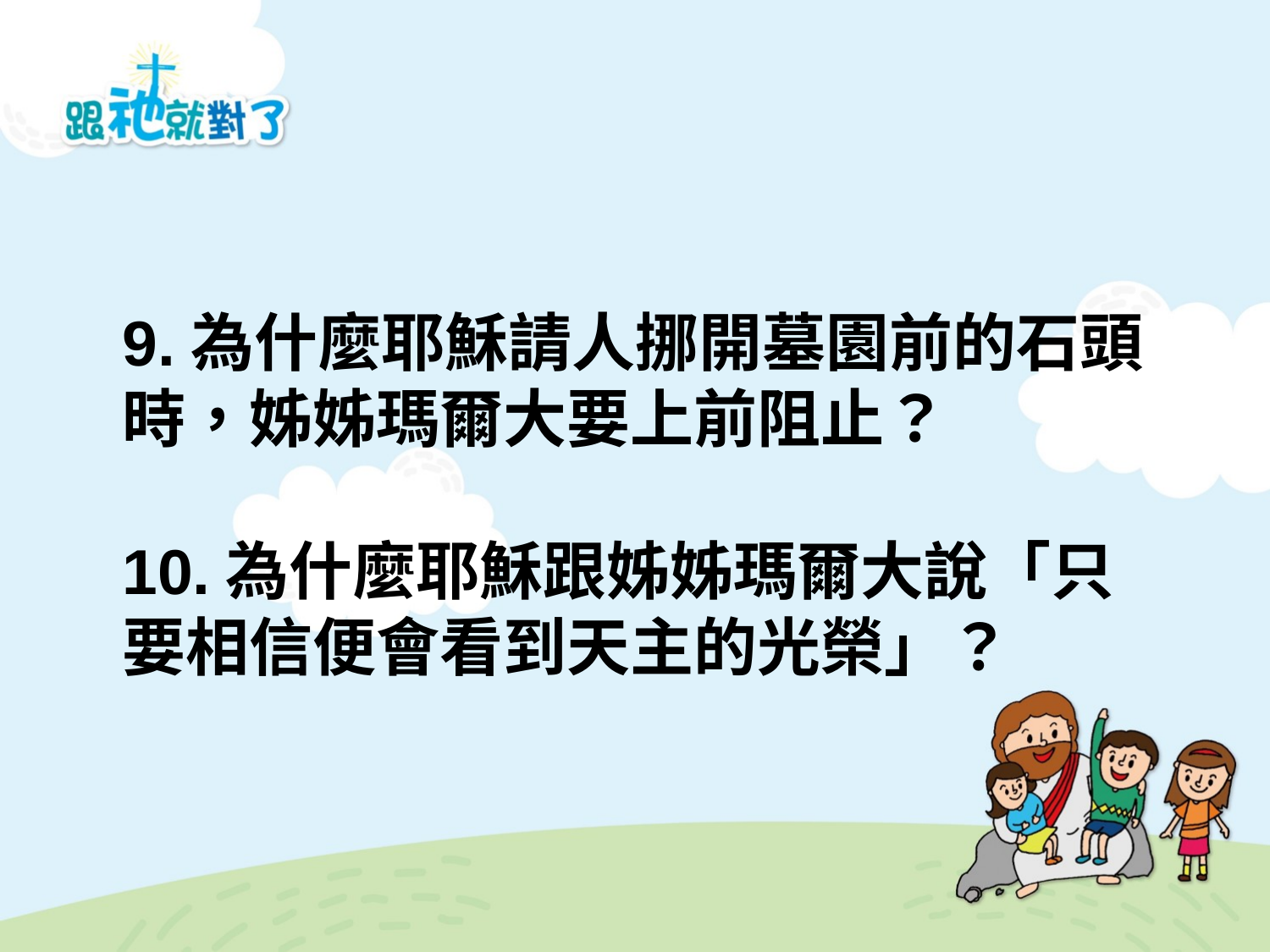

9.為什麼耶穌請人挪開墓園前的石頭時，姊姊瑪爾大要上前阻止？

10.為什麼耶穌跟姊姊瑪爾大說「只要相信便會看到天主的光榮」？